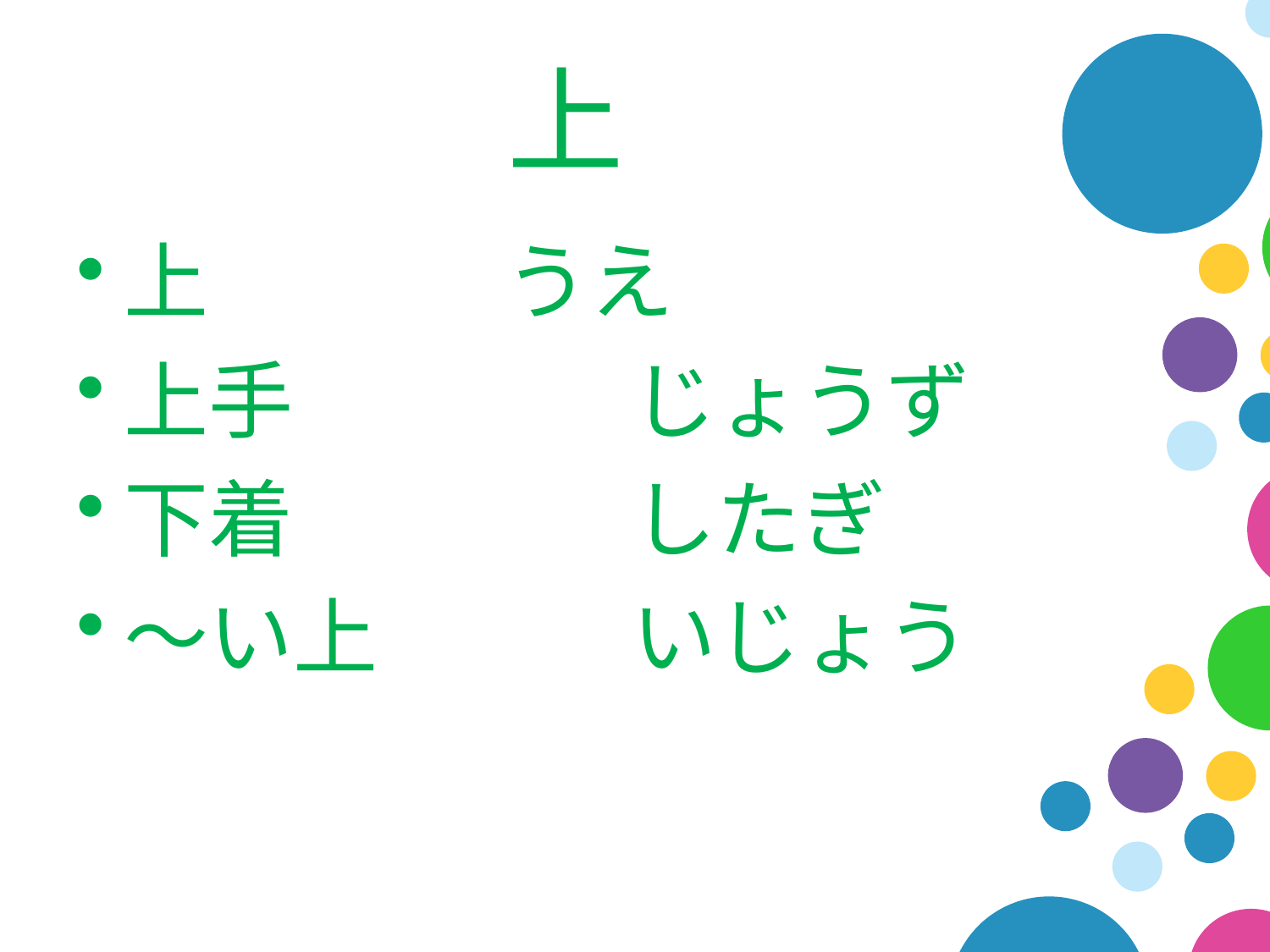

# 上
上			うえ
上手			じょうず
下着			したぎ
～い上		いじょう